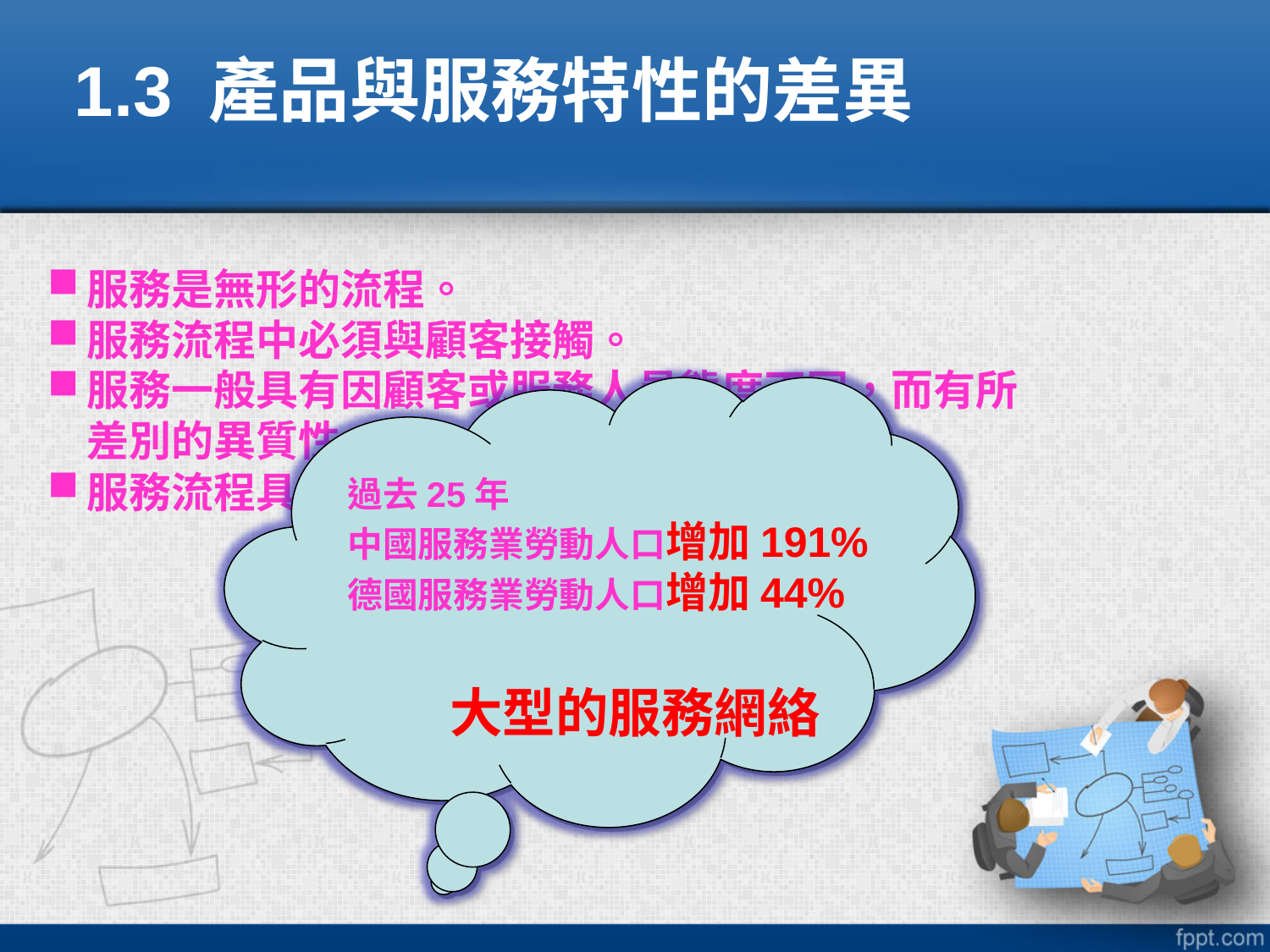

1.3 產品與服務特性的差異
服務是無形的流程。
服務流程中必須與顧客接觸。
服務一般具有因顧客或服務人員態度不同，而有所差別的異質性。
服務流程具有無法保存性。

過去25年
中國服務業勞動人口增加191%
德國服務業勞動人口增加44%

大型的服務網絡